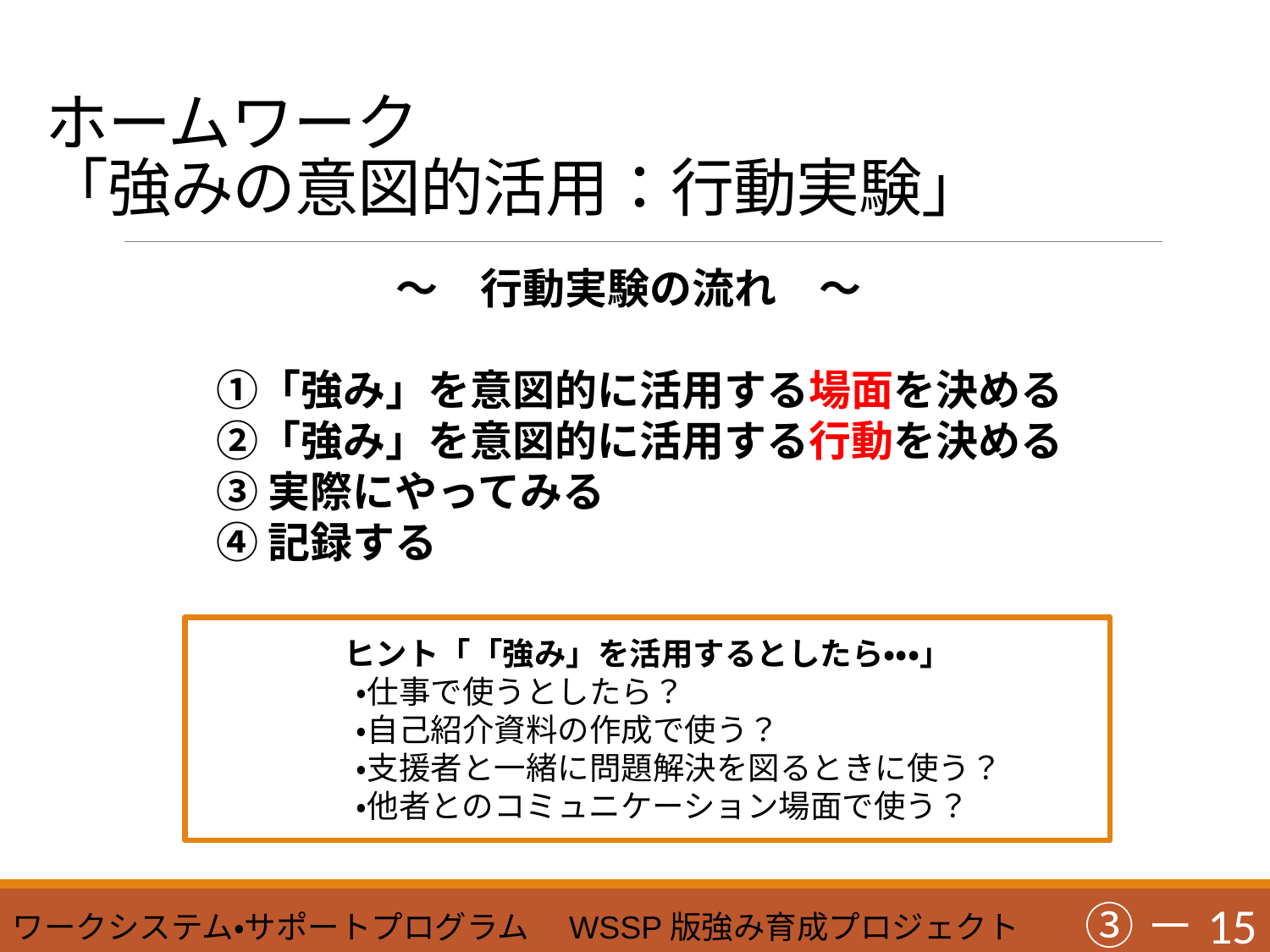

# ホームワーク 「強みの意図的活用：行動実験」
～　行動実験の流れ　～

　　　①「強み」を意図的に活用する場面を決める
　　　②「強み」を意図的に活用する行動を決める
　　　③ 実際にやってみる
　　　④ 記録する
ヒント「「強み」を活用するとしたら・・・」
　　　　　・仕事で使うとしたら？
　　　　　・自己紹介資料の作成で使う？
　　　　　・支援者と一緒に問題解決を図るときに使う？
　　　　　・他者とのコミュニケーション場面で使う？
③－15
ワークシステム・サポートプログラム　WSSP版強み育成プロジェクト